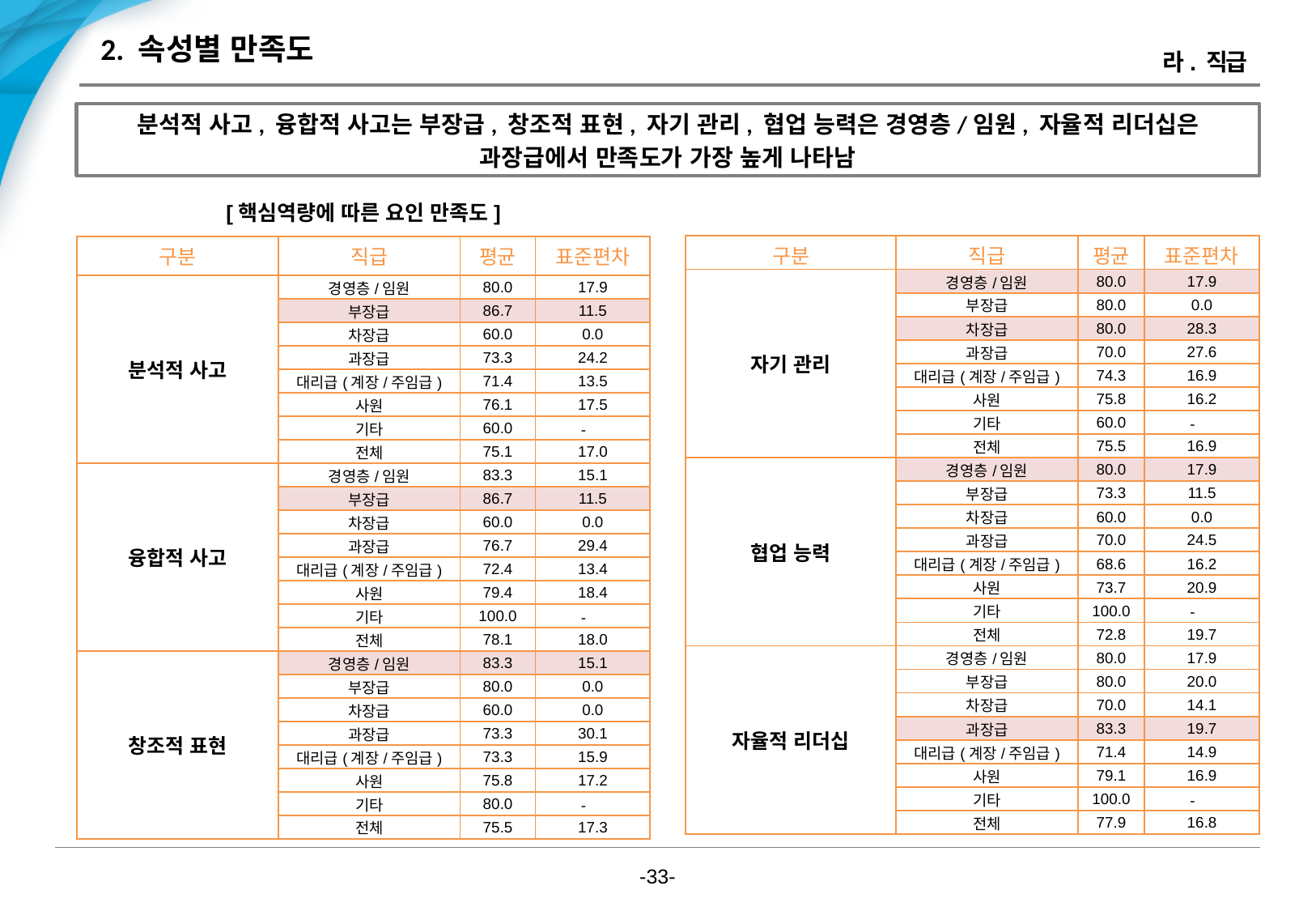

# 2. 속성별 만족도
라. 직급
분석적 사고, 융합적 사고는 부장급, 창조적 표현, 자기 관리, 협업 능력은 경영층/임원, 자율적 리더십은
과장급에서 만족도가 가장 높게 나타남
[핵심역량에 따른 요인 만족도]
| 구분 | 직급 | 평균 | 표준편차 |
| --- | --- | --- | --- |
| 자기 관리 | 경영층/임원 | 80.0 | 17.9 |
|  | 부장급 | 80.0 | 0.0 |
|  | 차장급 | 80.0 | 28.3 |
|  | 과장급 | 70.0 | 27.6 |
|  | 대리급(계장/주임급) | 74.3 | 16.9 |
|  | 사원 | 75.8 | 16.2 |
|  | 기타 | 60.0 | - |
|  | 전체 | 75.5 | 16.9 |
| 협업 능력 | 경영층/임원 | 80.0 | 17.9 |
|  | 부장급 | 73.3 | 11.5 |
|  | 차장급 | 60.0 | 0.0 |
|  | 과장급 | 70.0 | 24.5 |
|  | 대리급(계장/주임급) | 68.6 | 16.2 |
|  | 사원 | 73.7 | 20.9 |
|  | 기타 | 100.0 | - |
|  | 전체 | 72.8 | 19.7 |
| 자율적 리더십 | 경영층/임원 | 80.0 | 17.9 |
|  | 부장급 | 80.0 | 20.0 |
|  | 차장급 | 70.0 | 14.1 |
|  | 과장급 | 83.3 | 19.7 |
|  | 대리급(계장/주임급) | 71.4 | 14.9 |
|  | 사원 | 79.1 | 16.9 |
|  | 기타 | 100.0 | - |
|  | 전체 | 77.9 | 16.8 |
| 구분 | 직급 | 평균 | 표준편차 |
| --- | --- | --- | --- |
| 분석적 사고 | 경영층/임원 | 80.0 | 17.9 |
|  | 부장급 | 86.7 | 11.5 |
|  | 차장급 | 60.0 | 0.0 |
|  | 과장급 | 73.3 | 24.2 |
|  | 대리급(계장/주임급) | 71.4 | 13.5 |
|  | 사원 | 76.1 | 17.5 |
|  | 기타 | 60.0 | - |
|  | 전체 | 75.1 | 17.0 |
| 융합적 사고 | 경영층/임원 | 83.3 | 15.1 |
|  | 부장급 | 86.7 | 11.5 |
|  | 차장급 | 60.0 | 0.0 |
|  | 과장급 | 76.7 | 29.4 |
|  | 대리급(계장/주임급) | 72.4 | 13.4 |
|  | 사원 | 79.4 | 18.4 |
|  | 기타 | 100.0 | - |
|  | 전체 | 78.1 | 18.0 |
| 창조적 표현 | 경영층/임원 | 83.3 | 15.1 |
|  | 부장급 | 80.0 | 0.0 |
|  | 차장급 | 60.0 | 0.0 |
|  | 과장급 | 73.3 | 30.1 |
|  | 대리급(계장/주임급) | 73.3 | 15.9 |
|  | 사원 | 75.8 | 17.2 |
|  | 기타 | 80.0 | - |
|  | 전체 | 75.5 | 17.3 |
-33-